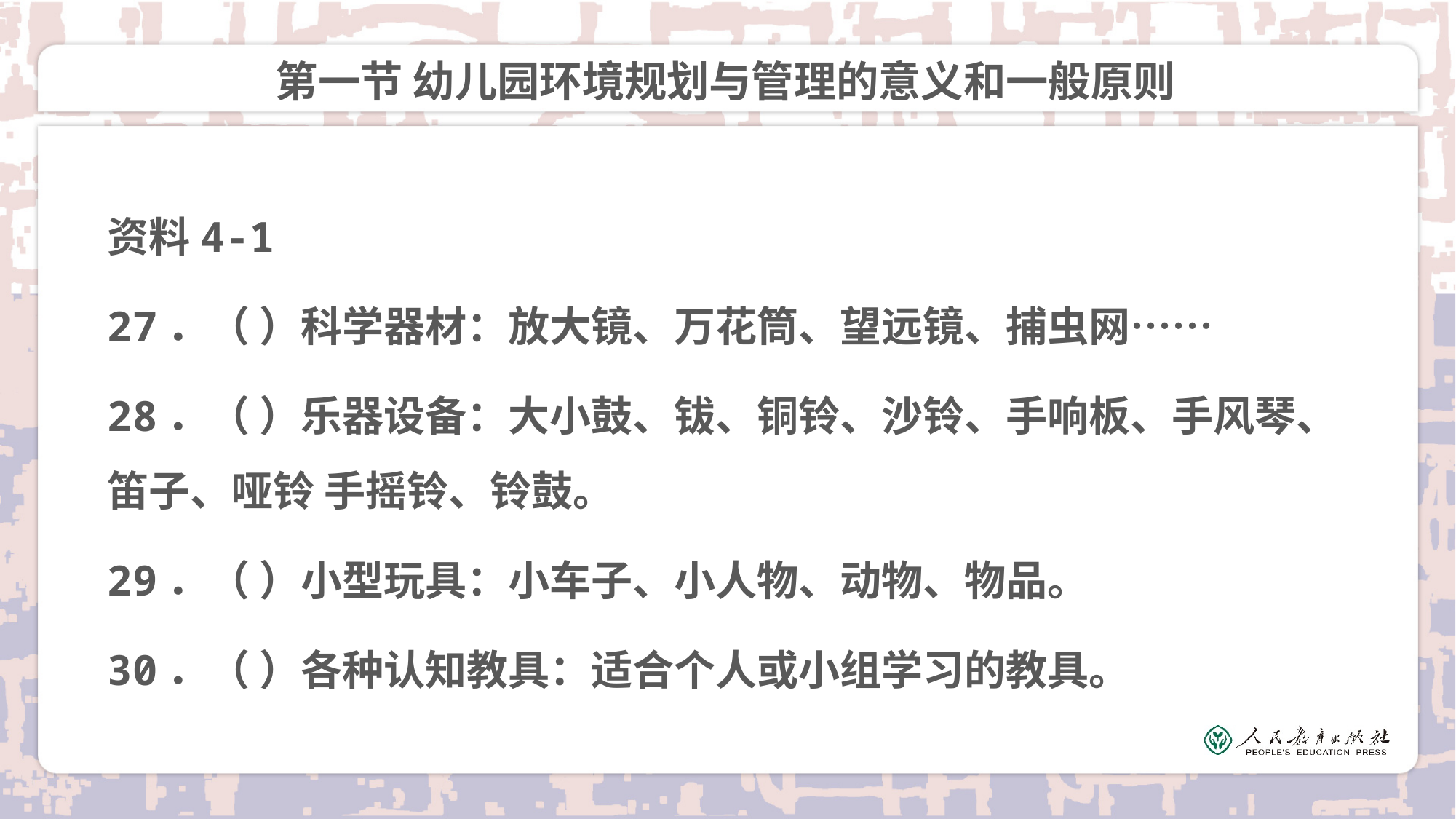

# 第一节 幼儿园环境规划与管理的意义和一般原则
资料4-1
27．（ ）科学器材：放大镜、万花筒、望远镜、捕虫网……
28．（ ）乐器设备：大小鼓、钹、铜铃、沙铃、手响板、手风琴、笛子、哑铃 手摇铃、铃鼓。
29．（ ）小型玩具：小车子、小人物、动物、物品。
30．（ ）各种认知教具：适合个人或小组学习的教具。